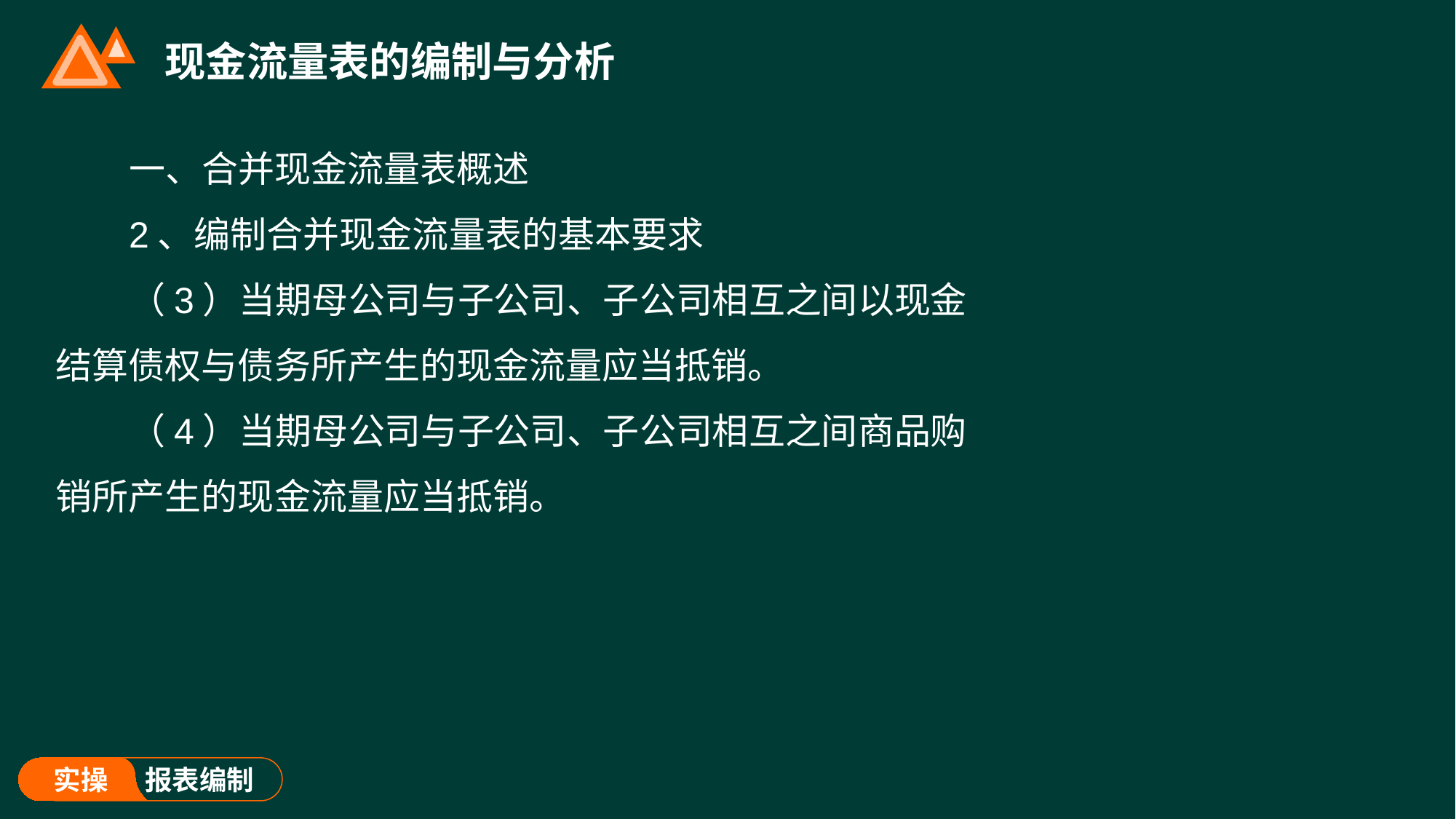

# 现金流量表的编制与分析
一、合并现金流量表概述
2、编制合并现金流量表的基本要求
（3）当期母公司与子公司、子公司相互之间以现金结算债权与债务所产生的现金流量应当抵销。
（4）当期母公司与子公司、子公司相互之间商品购销所产生的现金流量应当抵销。